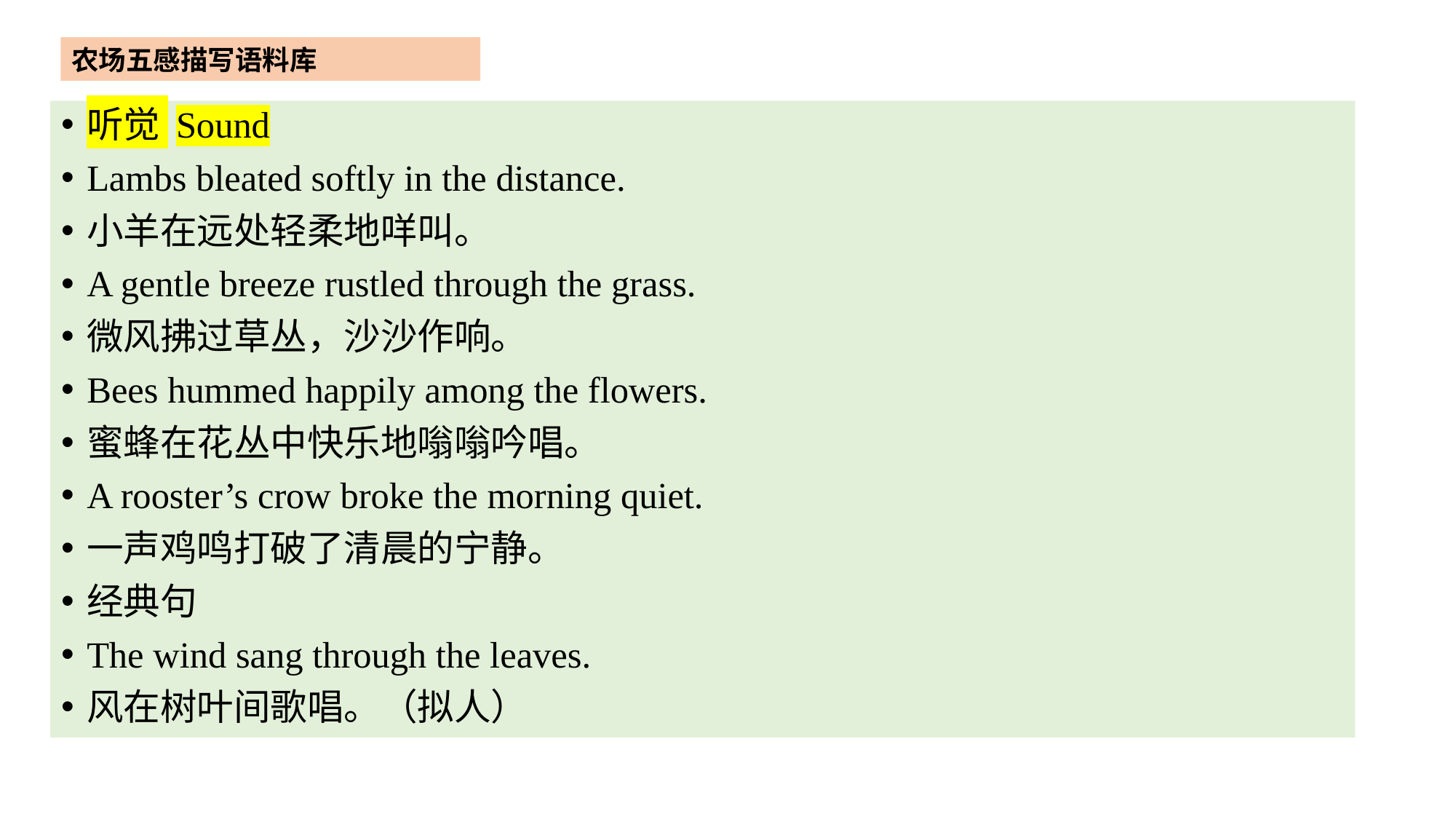

农场五感描写语料库
听觉 Sound
Lambs bleated softly in the distance.
小羊在远处轻柔地咩叫。
A gentle breeze rustled through the grass.
微风拂过草丛，沙沙作响。
Bees hummed happily among the flowers.
蜜蜂在花丛中快乐地嗡嗡吟唱。
A rooster’s crow broke the morning quiet.
一声鸡鸣打破了清晨的宁静。
经典句
The wind sang through the leaves.
风在树叶间歌唱。（拟人）